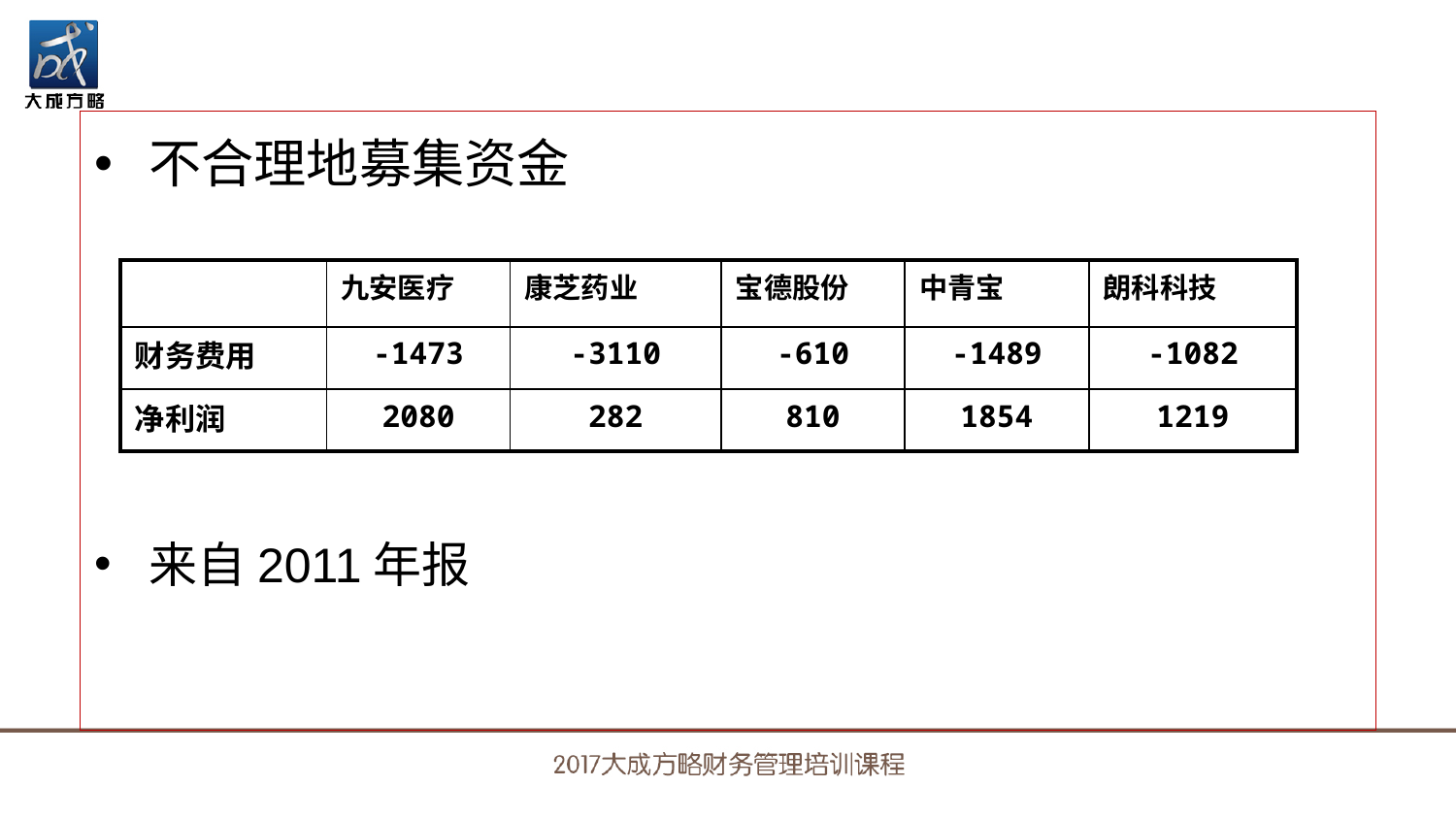

不合理地募集资金

来自2011年报
|  | 九安医疗 | 康芝药业 | 宝德股份 | 中青宝 | 朗科科技 |
| --- | --- | --- | --- | --- | --- |
| 财务费用 | -1473 | -3110 | -610 | -1489 | -1082 |
| 净利润 | 2080 | 282 | 810 | 1854 | 1219 |